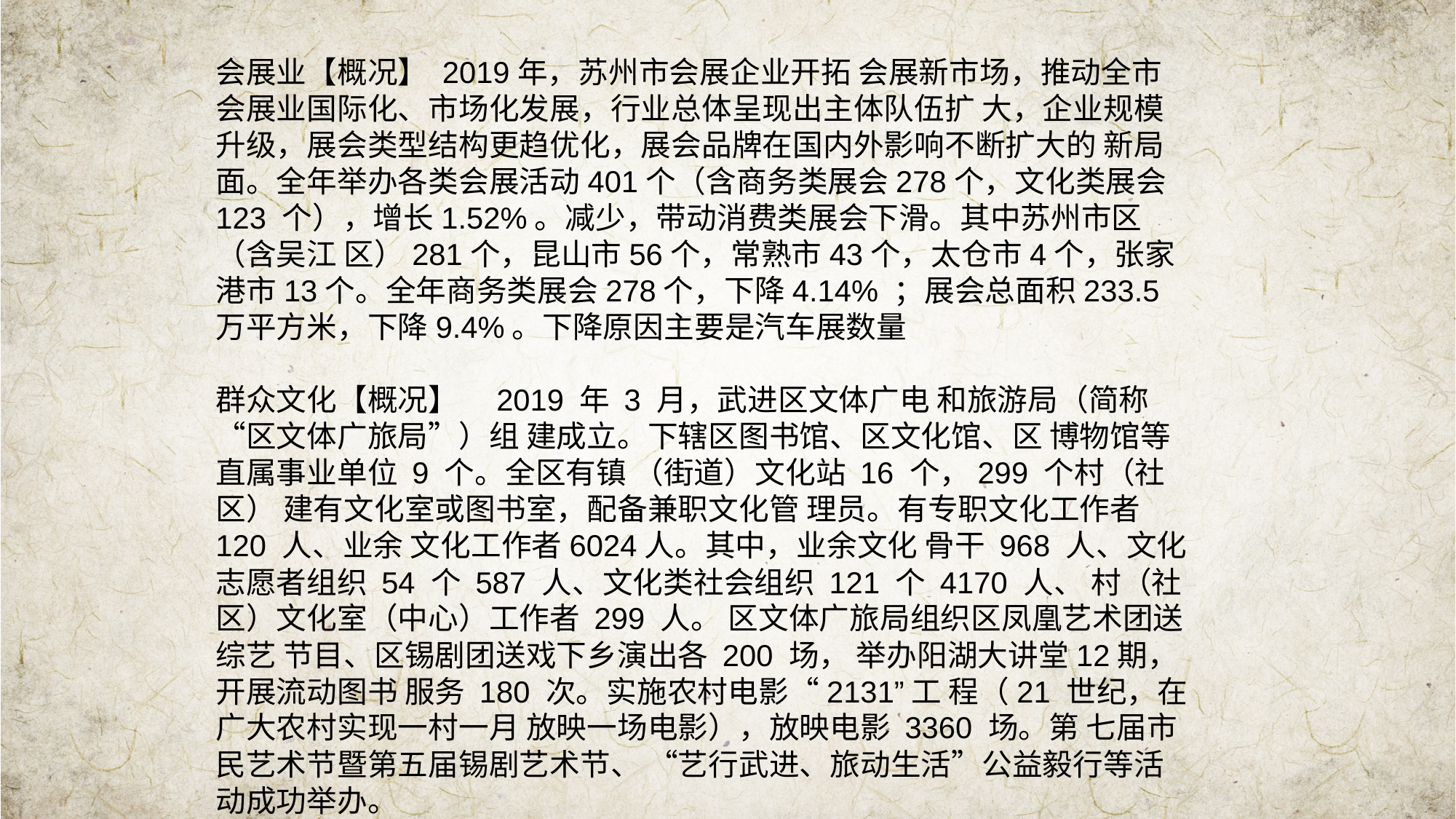

会展业【概况】 2019年，苏州市会展企业开拓 会展新市场，推动全市会展业国际化、市场化发展，行业总体呈现出主体队伍扩 大，企业规模升级，展会类型结构更趋优化，展会品牌在国内外影响不断扩大的 新局面。全年举办各类会展活动401个（含商务类展会278个，文化类展会123 个），增长1.52%。减少，带动消费类展会下滑。其中苏州市区（含吴江 区）281个，昆山市56个，常熟市43个，太仓市4个，张家港市13个。全年商务类展会278个，下降4.14% ；展会总面积233.5 万平方米，下降9.4%。下降原因主要是汽车展数量

群众文化【概况】　2019 年 3 月，武进区文体广电 和旅游局（简称“区文体广旅局”）组 建成立。下辖区图书馆、区文化馆、区 博物馆等直属事业单位 9 个。全区有镇 （街道）文化站 16 个，299 个村（社区） 建有文化室或图书室，配备兼职文化管 理员。有专职文化工作者 120 人、业余 文化工作者6024人。其中，业余文化 骨干 968 人、文化志愿者组织 54 个 587 人、文化类社会组织 121 个 4170 人、 村（社区）文化室（中心）工作者 299 人。 区文体广旅局组织区凤凰艺术团送综艺 节目、区锡剧团送戏下乡演出各 200 场， 举办阳湖大讲堂12期，开展流动图书 服务 180 次。实施农村电影“2131”工 程（21 世纪，在广大农村实现一村一月 放映一场电影），放映电影 3360 场。第 七届市民艺术节暨第五届锡剧艺术节、 “艺行武进、旅动生活”公益毅行等活 动成功举办。